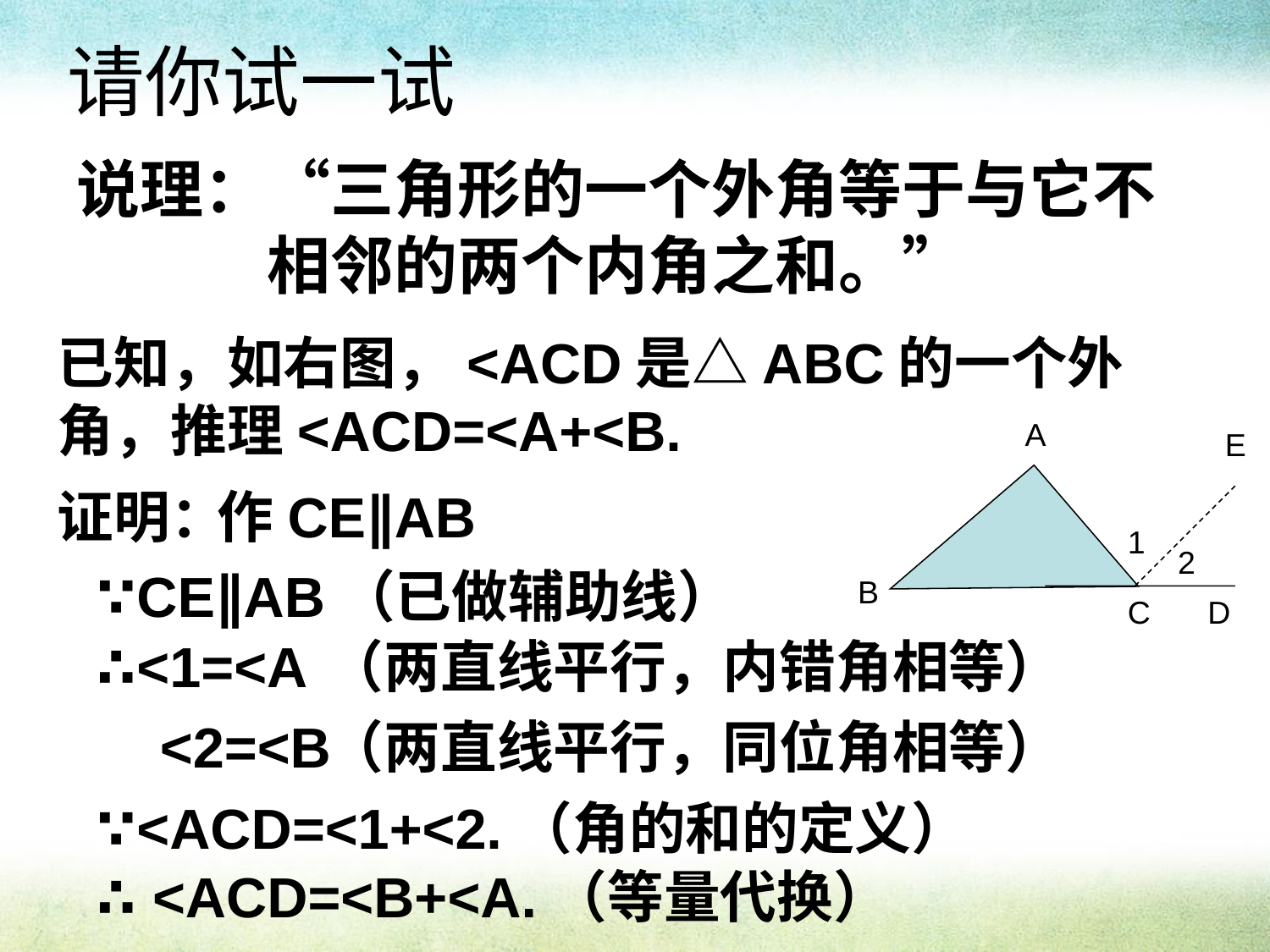

请你试一试
# 说理：“三角形的一个外角等于与它不相邻的两个内角之和。”
已知，如右图，<ACD是△ABC的一个外角，推理<ACD=<A+<B.
A

B

C
D
E
证明：
作CE∥AB

∵CE∥AB（已做辅助线）
1
2
∴<1=<A
（两直线平行，内错角相等）
    <2=<B
（两直线平行，同位角相等）
∵<ACD=<1+<2.（角的和的定义）
∴ <ACD=<B+<A.（等量代换）